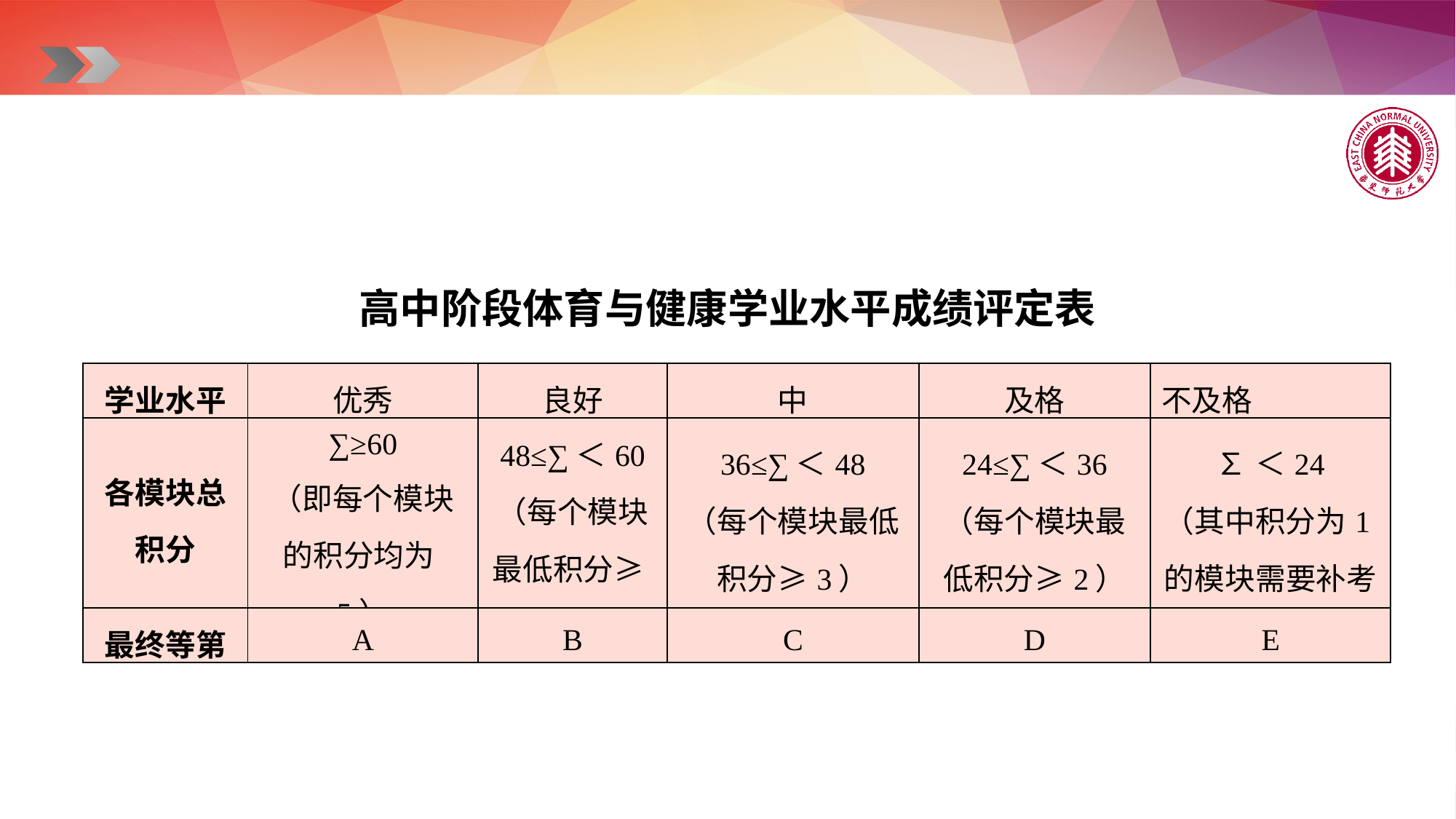

高中阶段体育与健康学业水平成绩评定表
| 学业水平 | 优秀 | 良好 | 中 | 及格 | 不及格 |
| --- | --- | --- | --- | --- | --- |
| 各模块总积分 | ∑≥60 （即每个模块的积分均为5） | 48≤∑＜60 （每个模块最低积分≥4） | 36≤∑＜48 （每个模块最低积分≥3） | 24≤∑＜36 （每个模块最低积分≥2） | ∑＜24 （其中积分为1的模块需要补考 |
| 最终等第 | A | B | C | D | E |